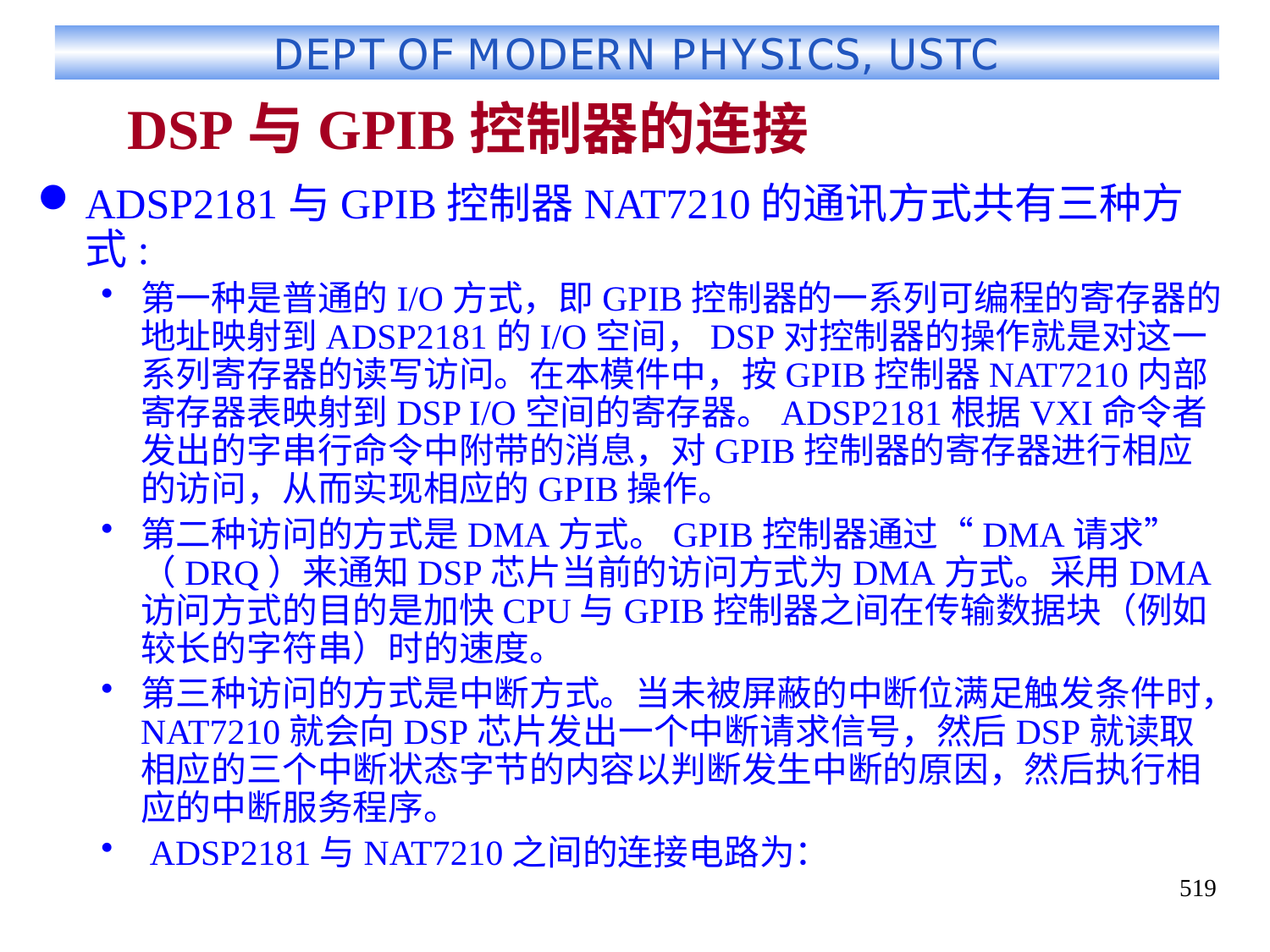

# DSP与GPIB控制器的连接
ADSP2181与GPIB控制器NAT7210的通讯方式共有三种方式:
第一种是普通的I/O方式，即GPIB控制器的一系列可编程的寄存器的地址映射到ADSP2181的I/O空间，DSP对控制器的操作就是对这一系列寄存器的读写访问。在本模件中，按GPIB控制器NAT7210内部寄存器表映射到DSP I/O空间的寄存器。ADSP2181根据VXI命令者发出的字串行命令中附带的消息，对GPIB控制器的寄存器进行相应的访问，从而实现相应的GPIB操作。
第二种访问的方式是DMA方式。GPIB控制器通过“DMA请求”（DRQ）来通知DSP芯片当前的访问方式为DMA方式。采用DMA访问方式的目的是加快CPU与GPIB控制器之间在传输数据块（例如较长的字符串）时的速度。
第三种访问的方式是中断方式。当未被屏蔽的中断位满足触发条件时，NAT7210就会向DSP芯片发出一个中断请求信号，然后DSP就读取相应的三个中断状态字节的内容以判断发生中断的原因，然后执行相应的中断服务程序。
 ADSP2181与NAT7210之间的连接电路为：
519